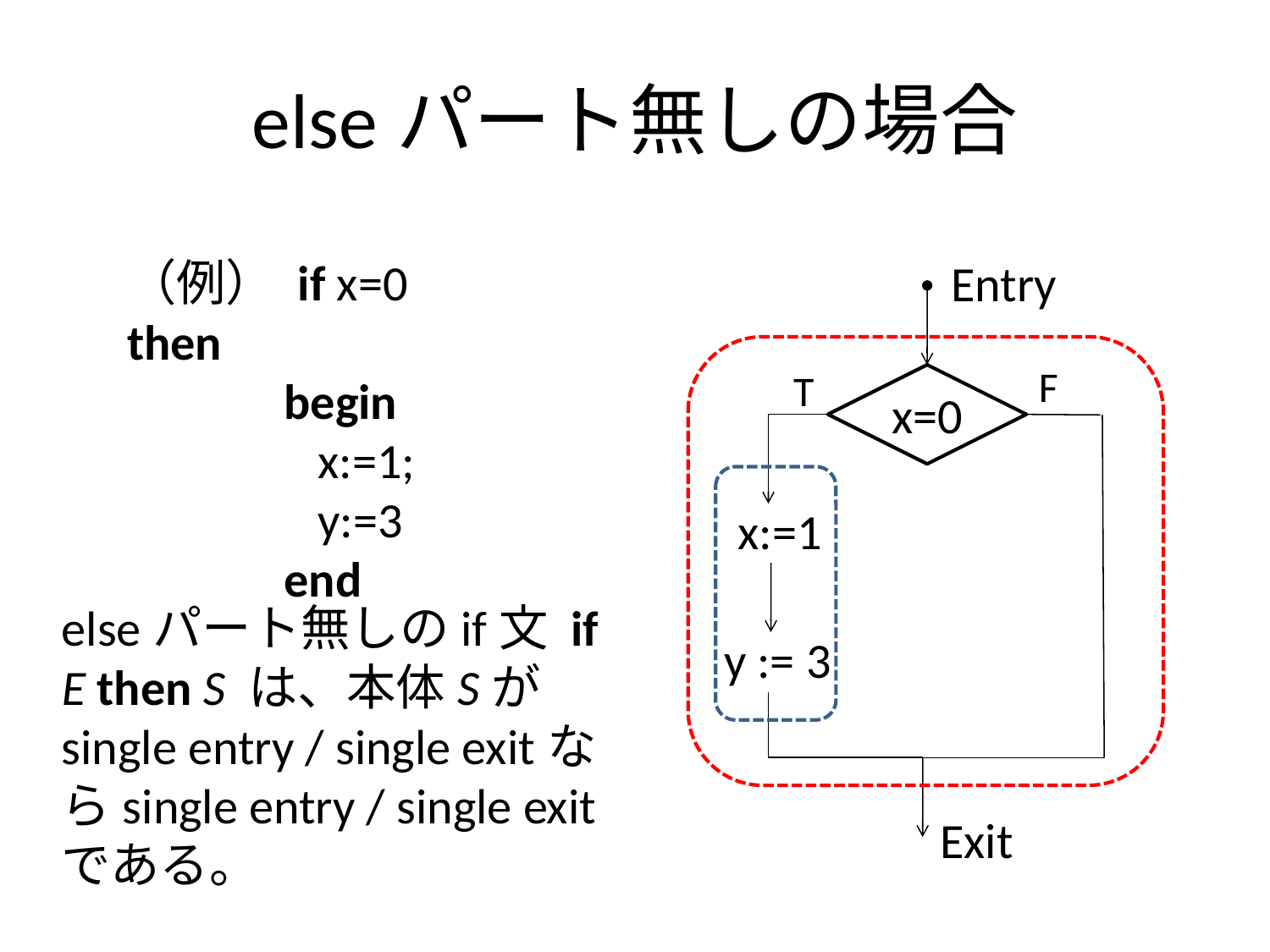

# elseパート無しの場合
（例） if x=0 then
              begin
                 x:=1;
                 y:=3
              end
Entry

F
T
x=0

 x:=1
elseパート無しのif文 if E then S は、本体Sがsingle entry / single exitならsingle entry / single exitである。
  y := 3
Exit